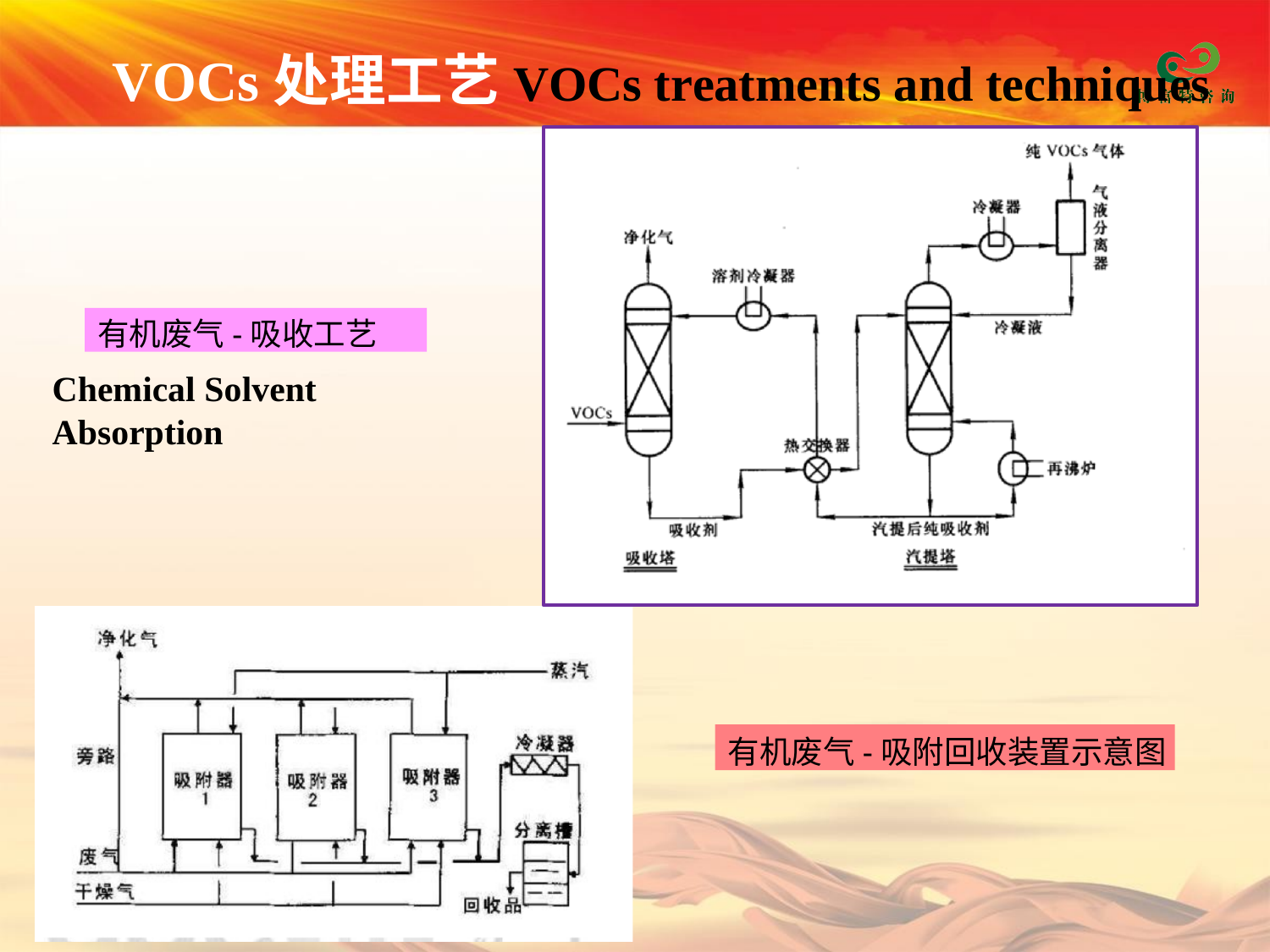

# VOCs处理工艺VOCs treatments and techniques

有机废气-吸收工艺
Chemical Solvent Absorption

有机废气-吸附回收装置示意图